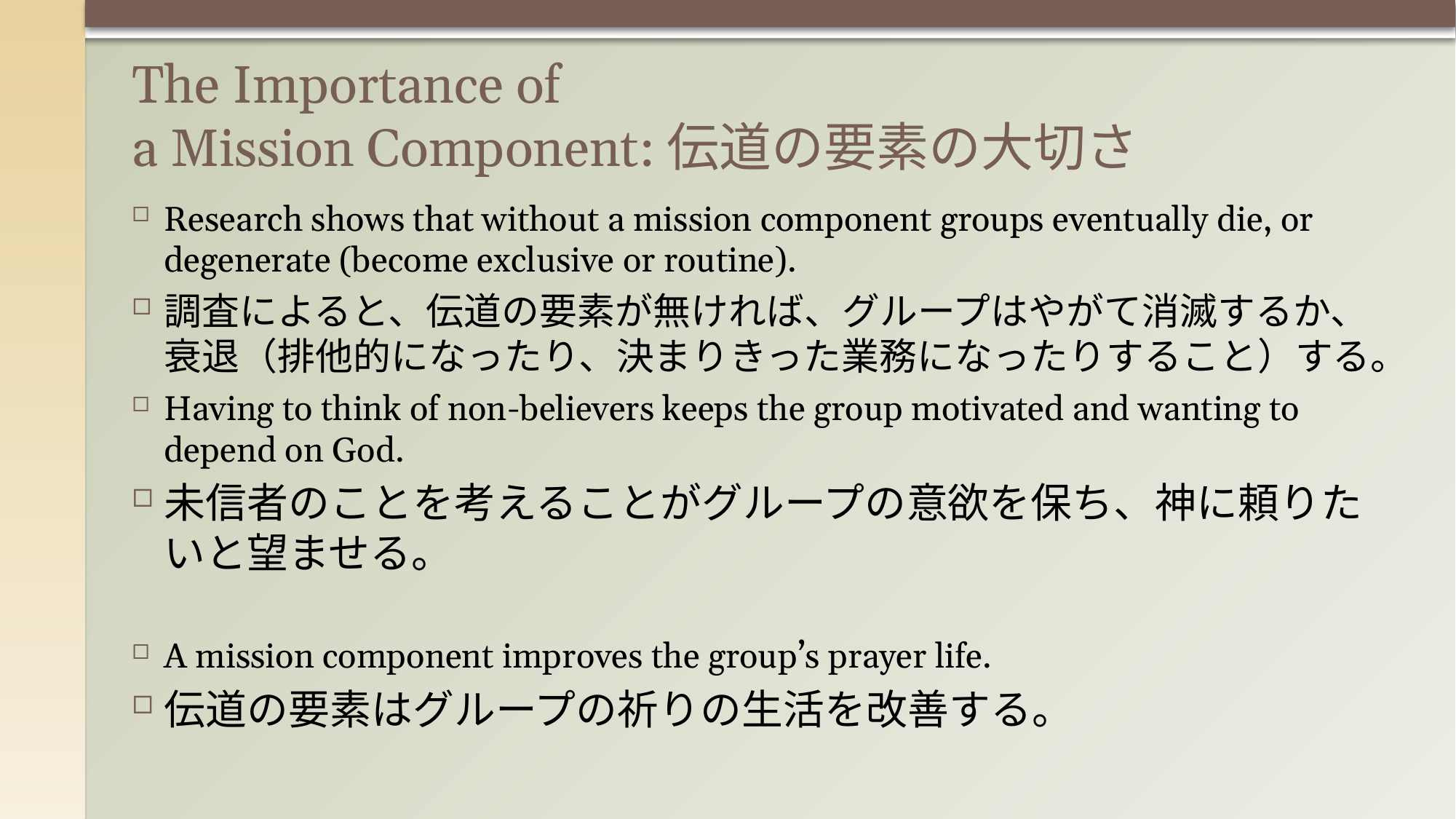

# The Importance of a Mission Component:伝道の要素の大切さ
Research shows that without a mission component groups eventually die, or degenerate (become exclusive or routine).
調査によると、伝道の要素が無ければ、グループはやがて消滅するか、衰退（排他的になったり、決まりきった業務になったりすること）する。
Having to think of non-believers keeps the group motivated and wanting to depend on God.
未信者のことを考えることがグループの意欲を保ち、神に頼りたいと望ませる。

A mission component improves the group’s prayer life.
伝道の要素はグループの祈りの生活を改善する。